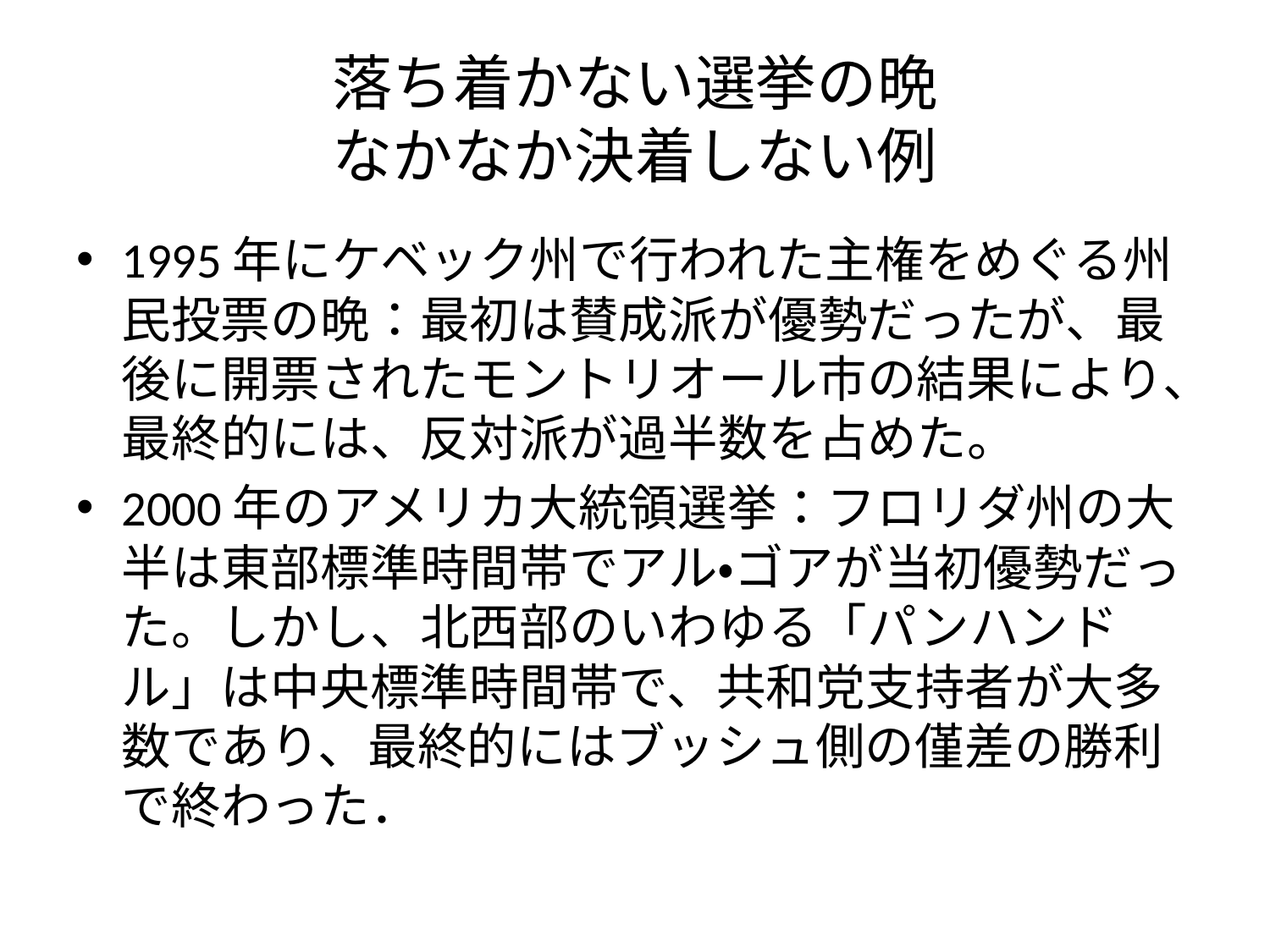

# 落ち着かない選挙の晩 なかなか決着しない例
1995年にケベック州で行われた主権をめぐる州民投票の晩：最初は賛成派が優勢だったが、最後に開票されたモントリオール市の結果により、最終的には、反対派が過半数を占めた。
2000年のアメリカ大統領選挙：フロリダ州の大半は東部標準時間帯でアル・ゴアが当初優勢だった。しかし、北西部のいわゆる「パンハンドル」は中央標準時間帯で、共和党支持者が大多数であり、最終的にはブッシュ側の僅差の勝利で終わった．